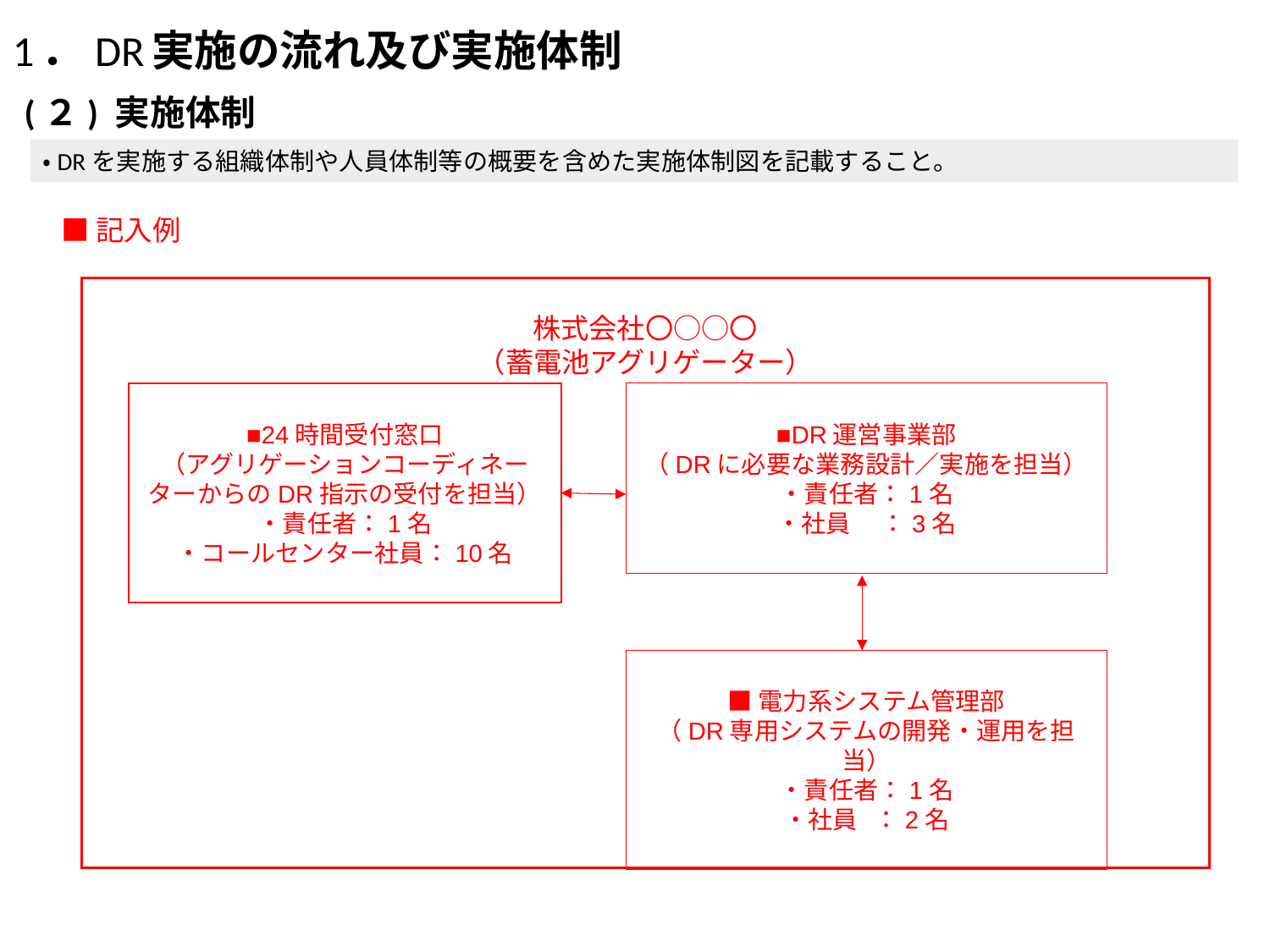

1．DR実施の流れ及び実施体制
(２) 実施体制
・DRを実施する組織体制や人員体制等の概要を含めた実施体制図を記載すること。
■記入例

株式会社〇○○〇
（蓄電池アグリゲーター）

■24時間受付窓口
（アグリゲーションコーディネーターからのDR指示の受付を担当）
・責任者：1名
・コールセンター社員：10名

■DR運営事業部
（DRに必要な業務設計／実施を担当）
・責任者：1名
・社員 　：3名

■電力系システム管理部
（DR専用システムの開発・運用を担当）
・責任者：1名
・社員   ：2名